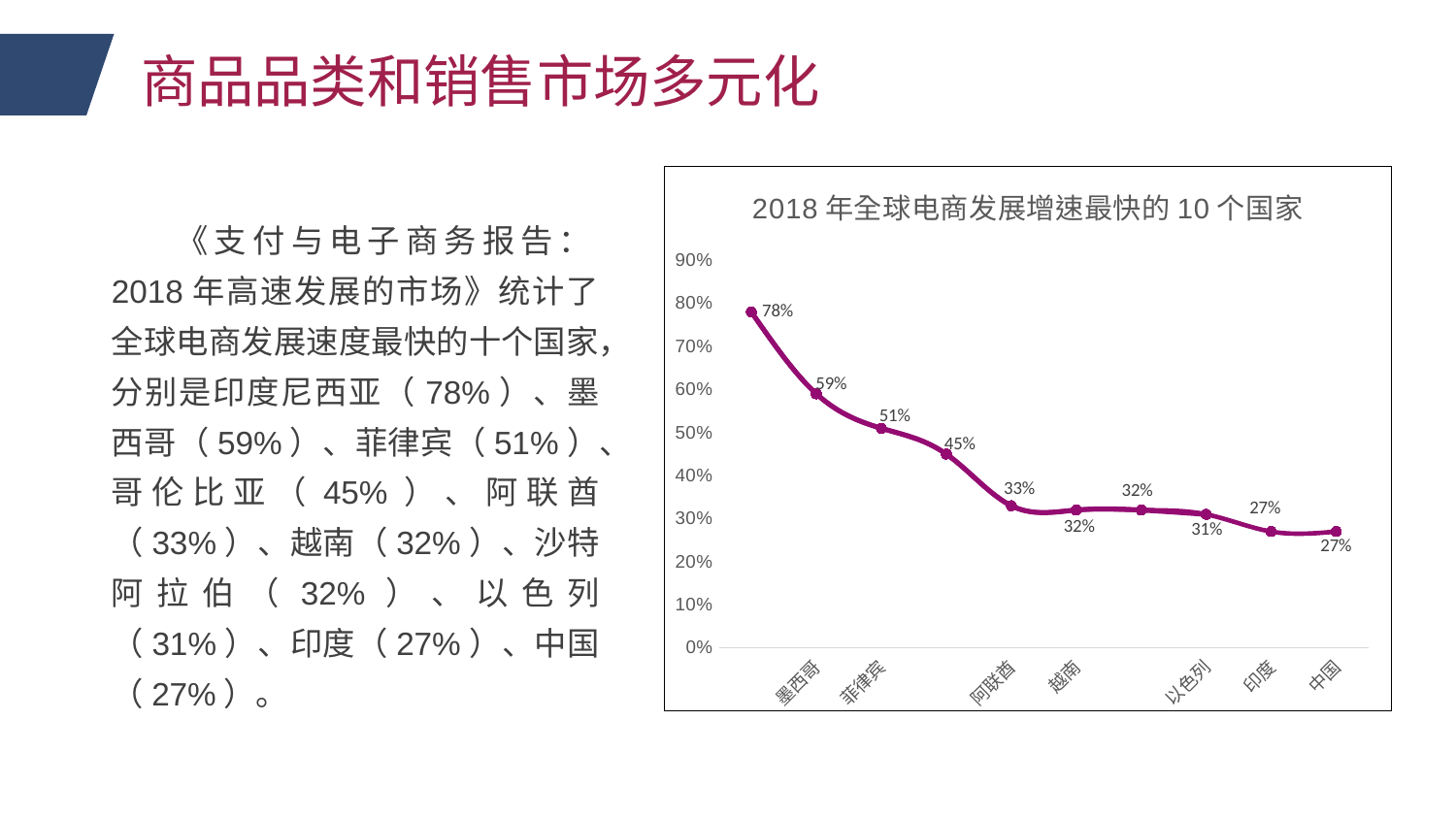

商品品类和销售市场多元化

[unsupported chart]

《支付与电子商务报告：2018年高速发展的市场》统计了全球电商发展速度最快的十个国家，分别是印度尼西亚（78%）、墨西哥（59%）、菲律宾（51%）、哥伦比亚（45%）、阿联酋（33%）、越南（32%）、沙特阿拉伯（32%）、以色列（31%）、印度（27%）、中国（27%）。